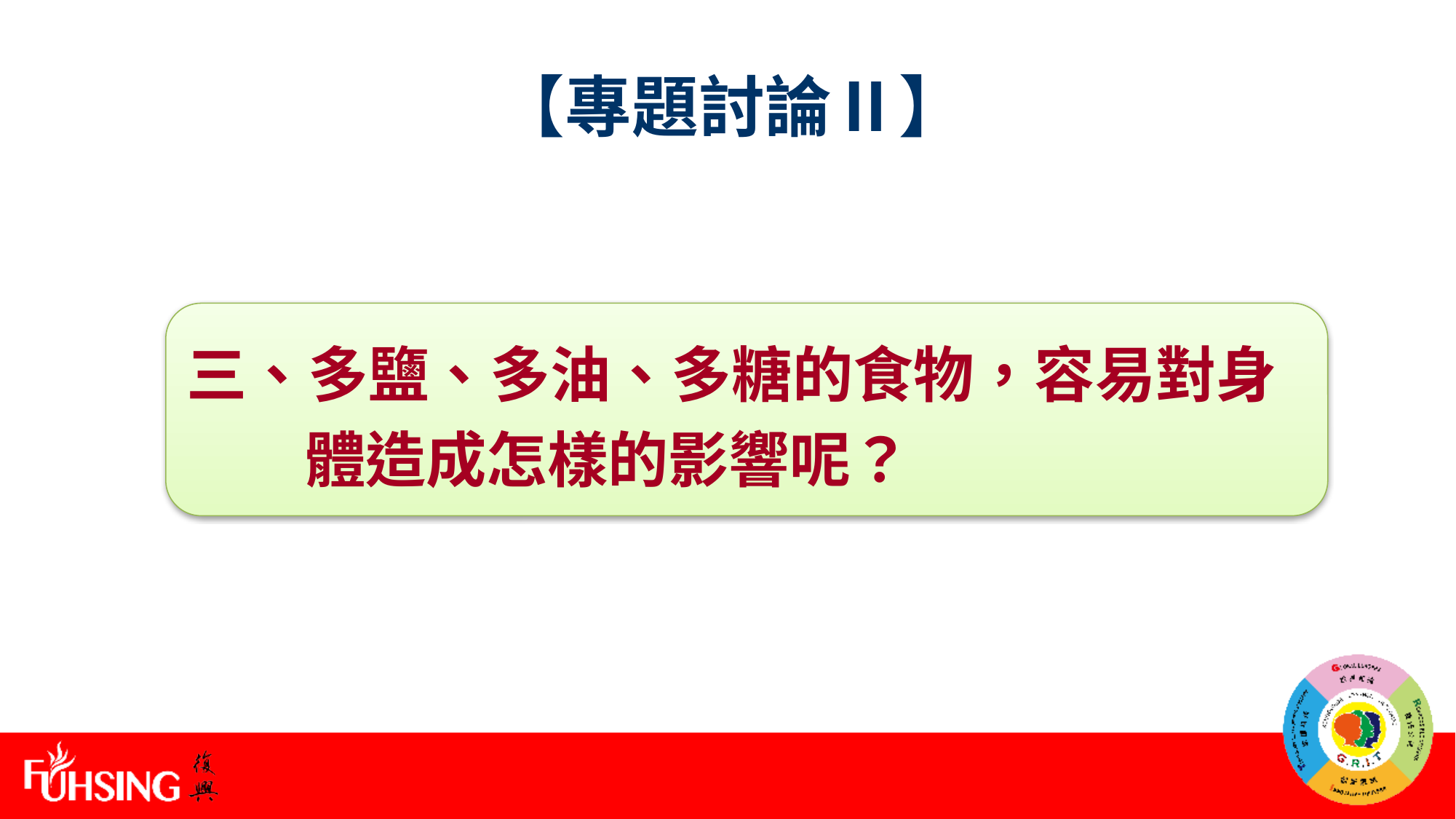

# 新興毒品變變變
學子出入娛樂場所要警覺
【專題討論Ⅱ】
三、多鹽、多油、多糖的食物，容易對身體造成怎樣的影響呢？